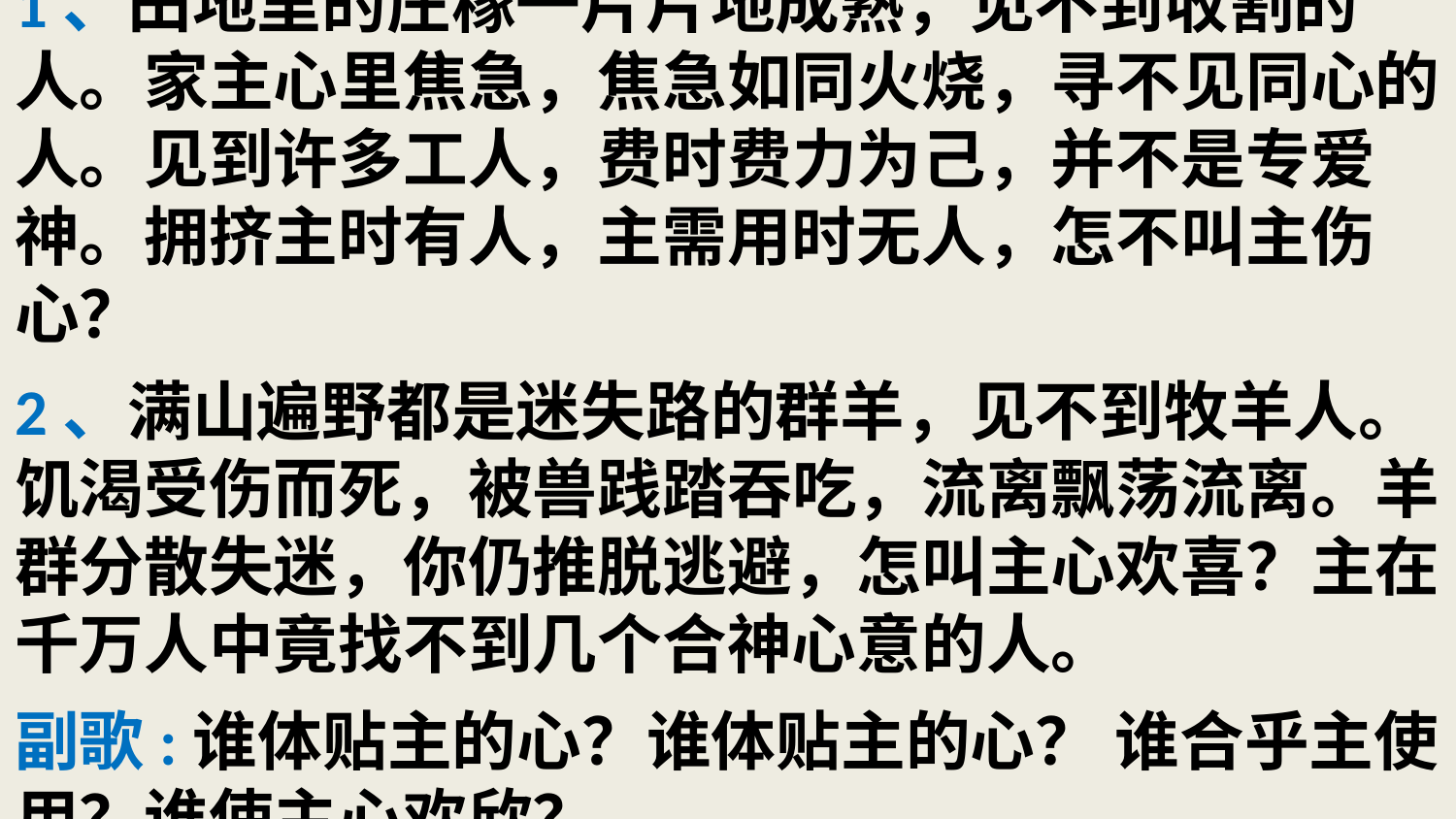

# 1、田地里的庄稼一片片地成熟，见不到收割的人。家主心里焦急，焦急如同火烧，寻不见同心的人。见到许多工人，费时费力为己，并不是专爱神。拥挤主时有人，主需用时无人，怎不叫主伤心？ 2、满山遍野都是迷失路的群羊，见不到牧羊人。饥渴受伤而死，被兽践踏吞吃，流离飘荡流离。羊群分散失迷，你仍推脱逃避，怎叫主心欢喜？主在千万人中竟找不到几个合神心意的人。 副歌:谁体贴主的心？谁体贴主的心？ 谁合乎主使用？谁使主心欢欣？